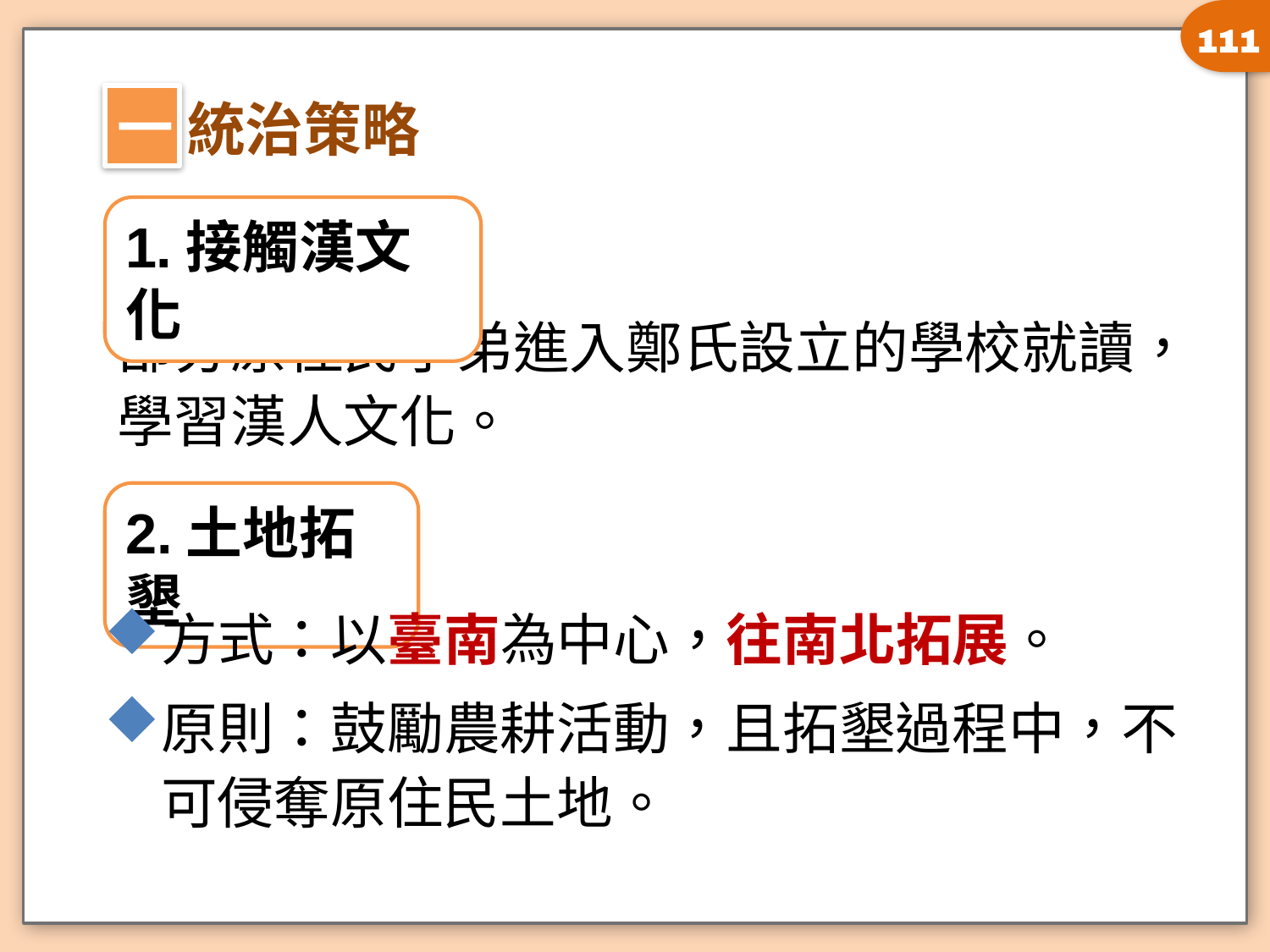

111
一
統治策略
1.接觸漢文化
部分原住民子弟進入鄭氏設立的學校就讀，學習漢人文化。
2.土地拓墾
方式：以臺南為中心，往南北拓展。
原則：鼓勵農耕活動，且拓墾過程中，不可侵奪原住民土地。